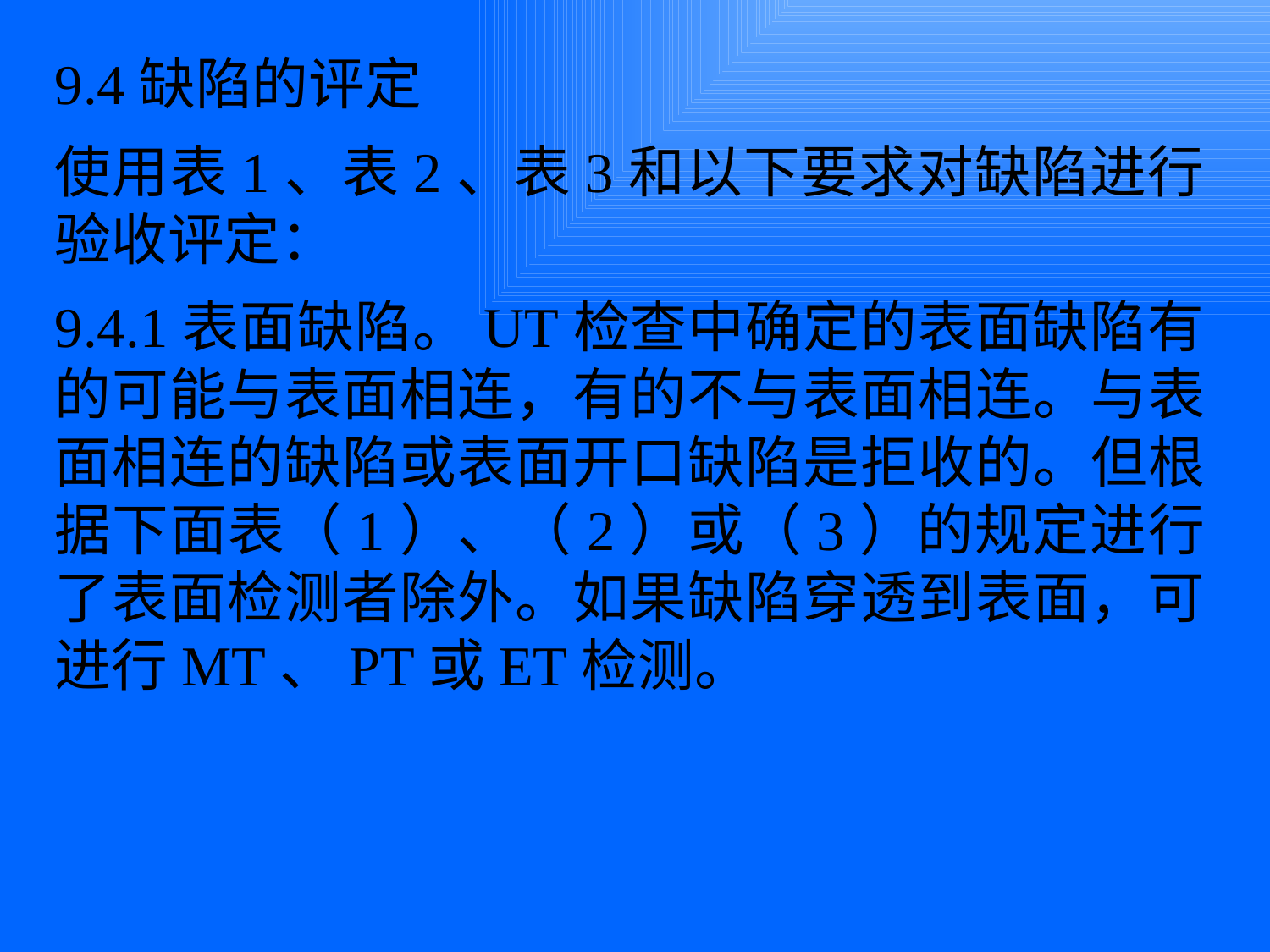

9.4缺陷的评定
使用表1、表2、表3和以下要求对缺陷进行验收评定：
9.4.1表面缺陷。UT检查中确定的表面缺陷有的可能与表面相连，有的不与表面相连。与表面相连的缺陷或表面开口缺陷是拒收的。但根据下面表（1）、（2）或（3）的规定进行了表面检测者除外。如果缺陷穿透到表面，可进行MT、PT或ET检测。